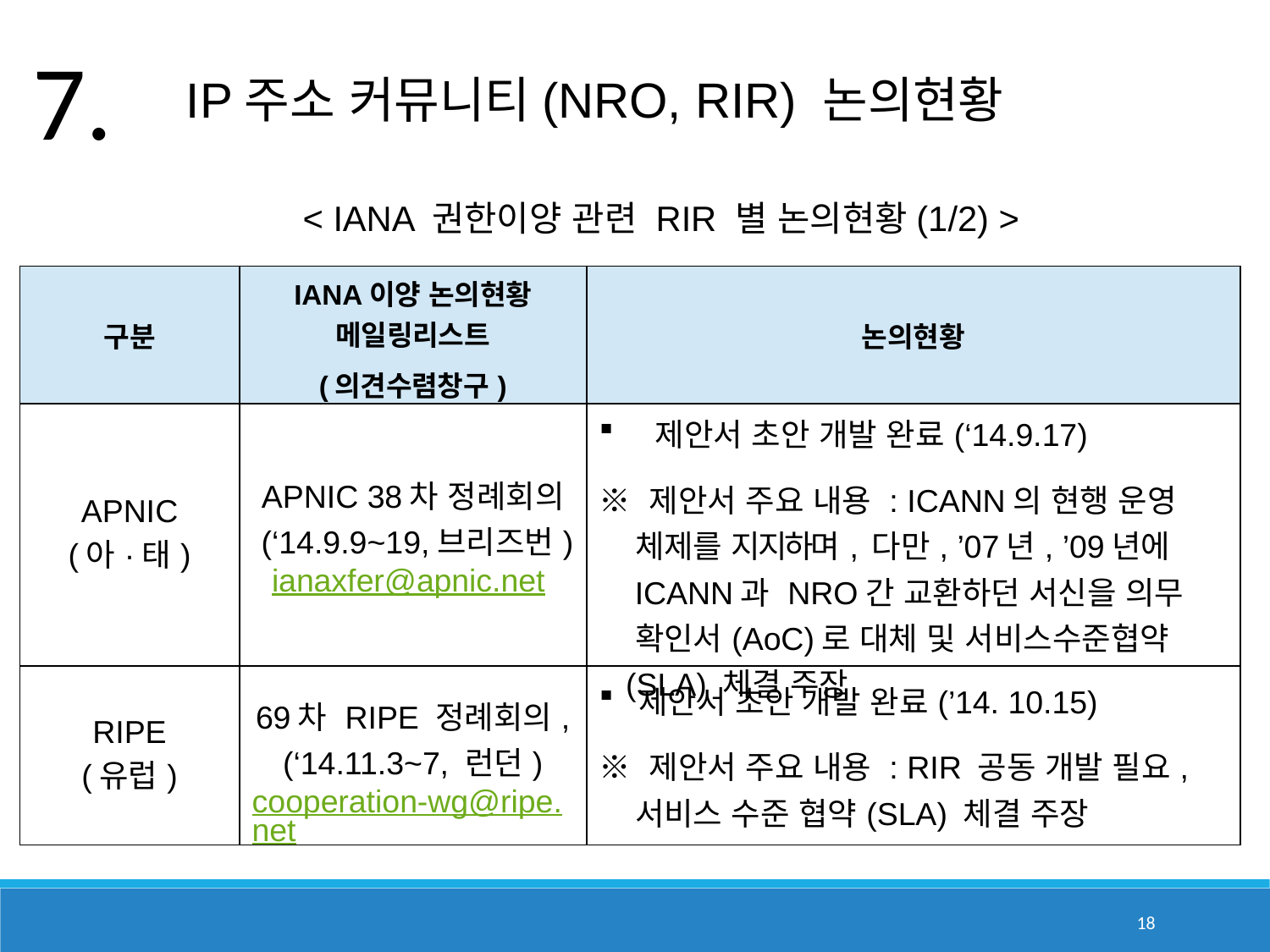

7.
     IP주소 커뮤니티(NRO, RIR) 논의현황
< IANA 권한이양 관련 RIR 별 논의현황(1/2) >
| 구분 | IANA이양 논의현황 메일링리스트 (의견수렴창구) | 논의현황 |
| --- | --- | --- |
| APNIC (아·태) | APNIC 38차 정례회의 (‘14.9.9~19,브리즈번) ianaxfer@apnic.net | 제안서 초안 개발 완료(‘14.9.17) ※ 제안서 주요 내용 : ICANN의 현행 운영 체제를 지지하며, 다만, ’07년, ’09년에 ICANN과 NRO간 교환하던 서신을 의무 확인서(AoC)로 대체 및 서비스수준협약 (SLA) 체결 주장 |
| RIPE (유럽) | 69차 RIPE 정례회의, (‘14.11.3~7, 런던) cooperation-wg@ripe.net | 제안서 초안 개발 완료(’14. 10.15) ※ 제안서 주요 내용 : RIR 공동 개발 필요, 서비스 수준 협약(SLA) 체결 주장 |
18